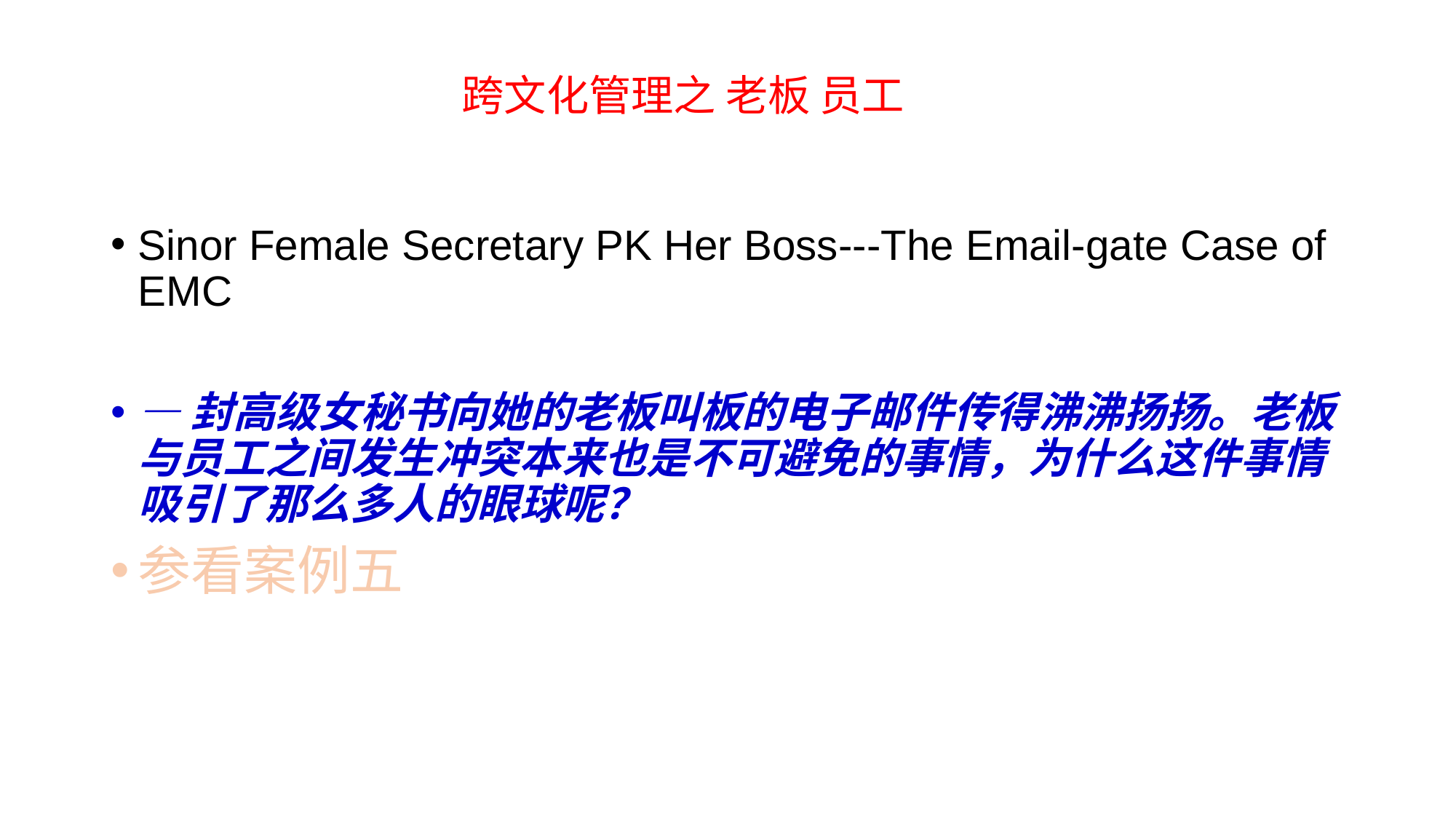

# 跨文化管理之 老板 员工
Sinor Female Secretary PK Her Boss---The Email-gate Case of EMC

—封高级女秘书向她的老板叫板的电子邮件传得沸沸扬扬。老板与员工之间发生冲突本来也是不可避免的事情，为什么这件事情吸引了那么多人的眼球呢？
参看案例五